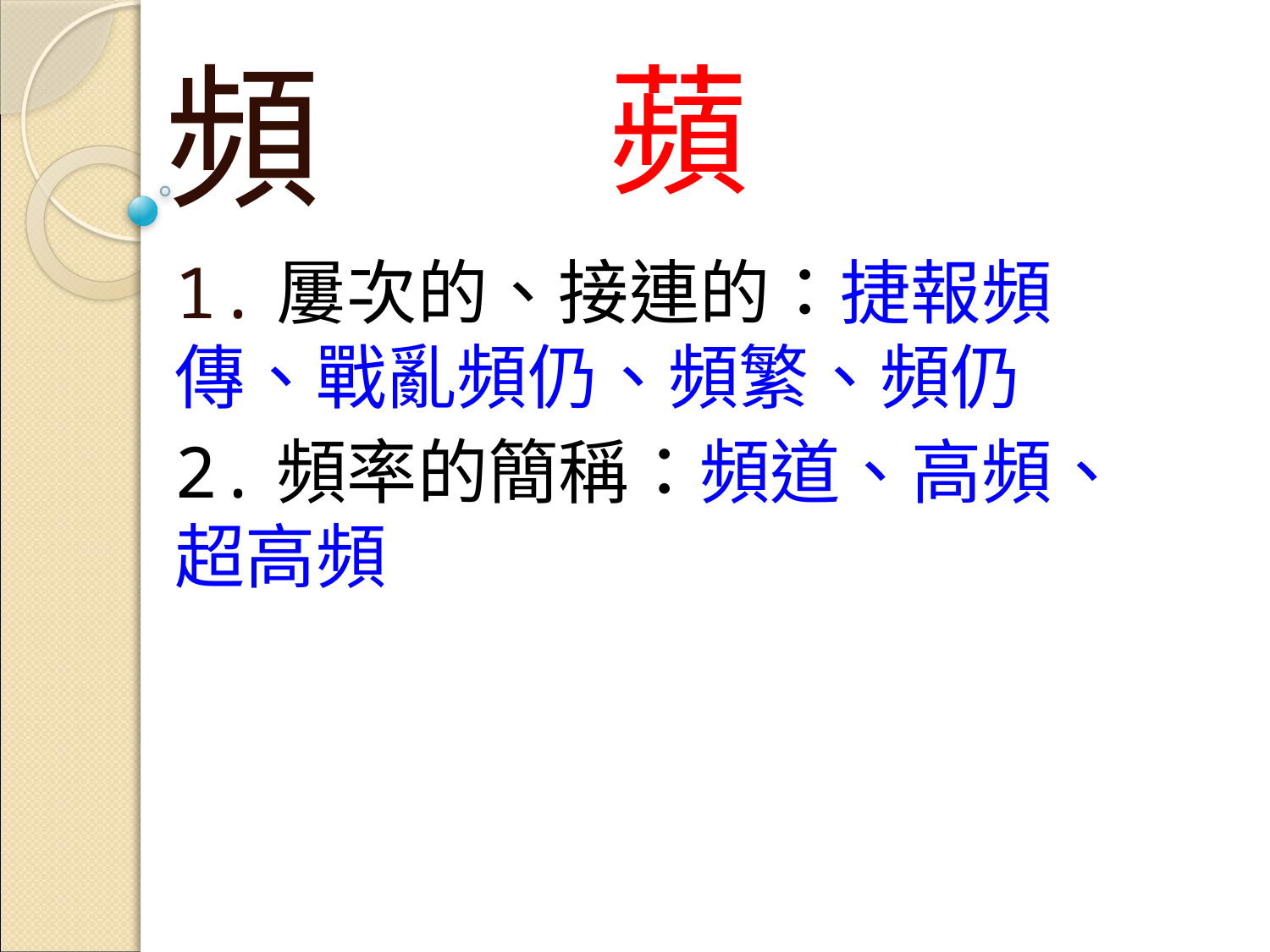

頻
# 蘋
1.屢次的、接連的：捷報頻傳、戰亂頻仍、頻繁、頻仍
2.頻率的簡稱：頻道、高頻、超高頻